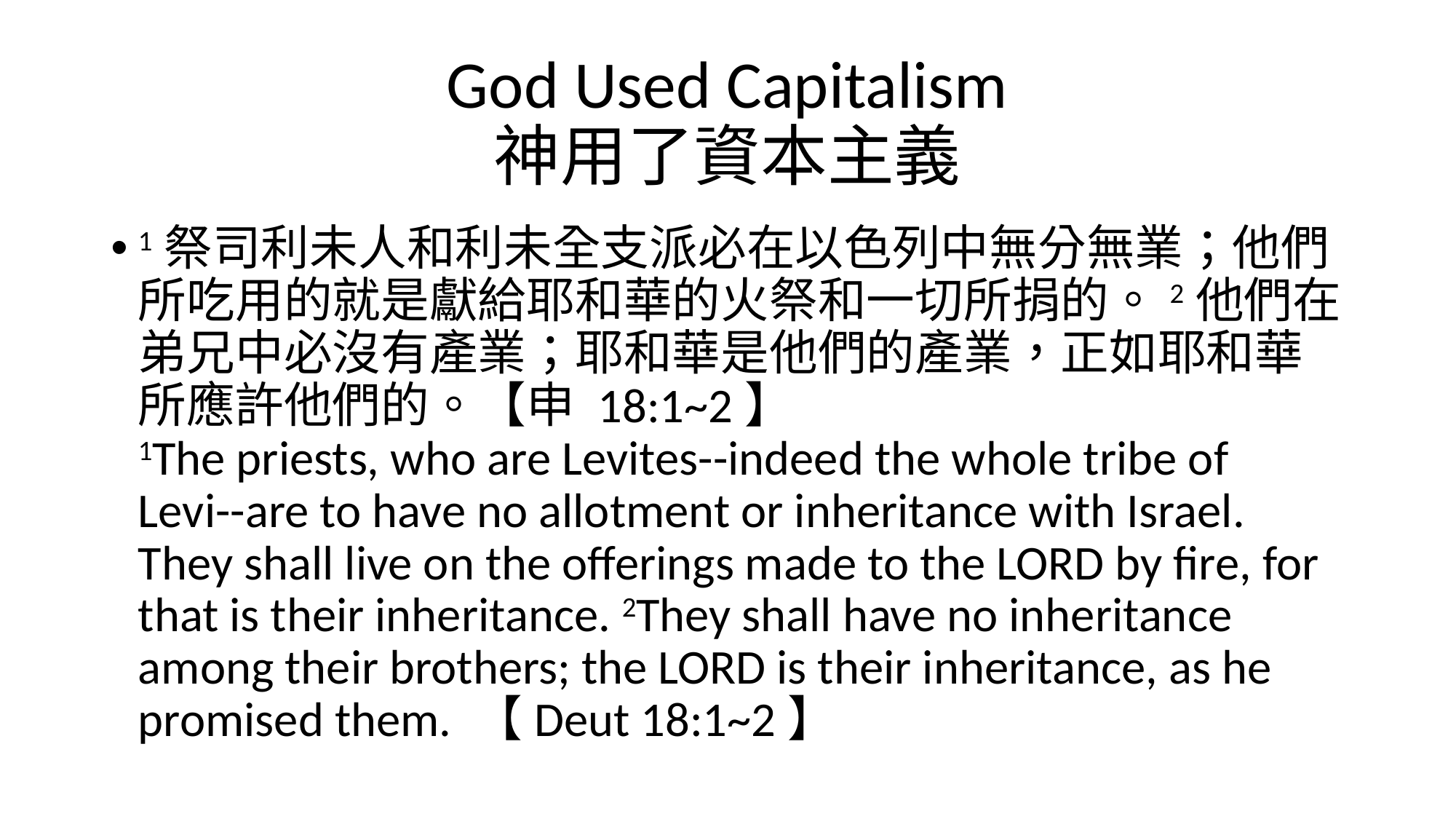

# God Used Capitalism 神用了資本主義
1祭司利未人和利未全支派必在以色列中無分無業；他們所吃用的就是獻給耶和華的火祭和一切所捐的。2他們在弟兄中必沒有產業；耶和華是他們的產業，正如耶和華所應許他們的。【申 18:1~2】
1The priests, who are Levites--indeed the whole tribe of Levi--are to have no allotment or inheritance with Israel. They shall live on the offerings made to the LORD by fire, for that is their inheritance. 2They shall have no inheritance among their brothers; the LORD is their inheritance, as he promised them. 【Deut 18:1~2】